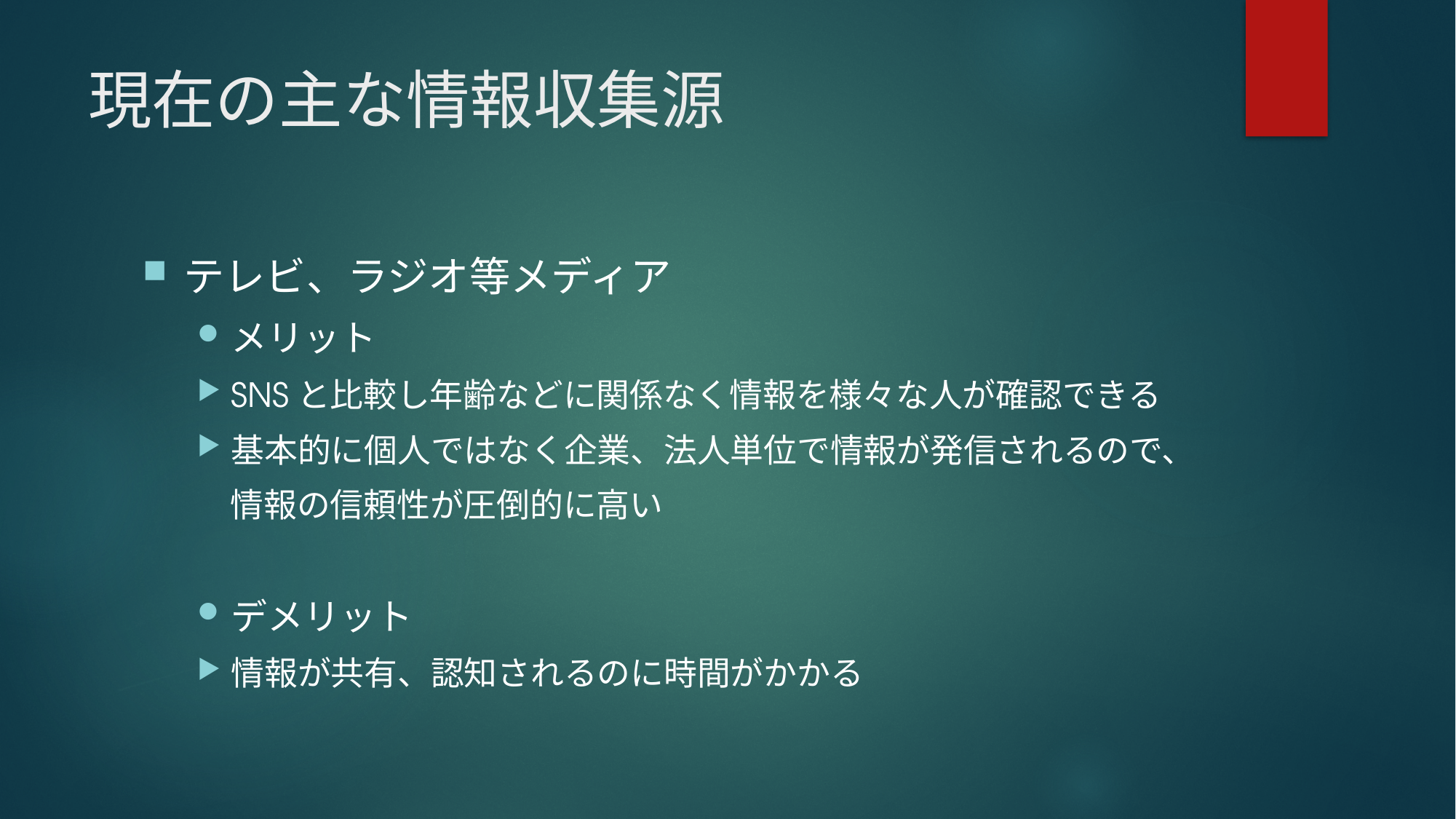

# 現在の主な情報収集源
テレビ、ラジオ等メディア
メリット
SNSと比較し年齢などに関係なく情報を様々な人が確認できる
基本的に個人ではなく企業、法人単位で情報が発信されるので、
　情報の信頼性が圧倒的に高い

デメリット
情報が共有、認知されるのに時間がかかる